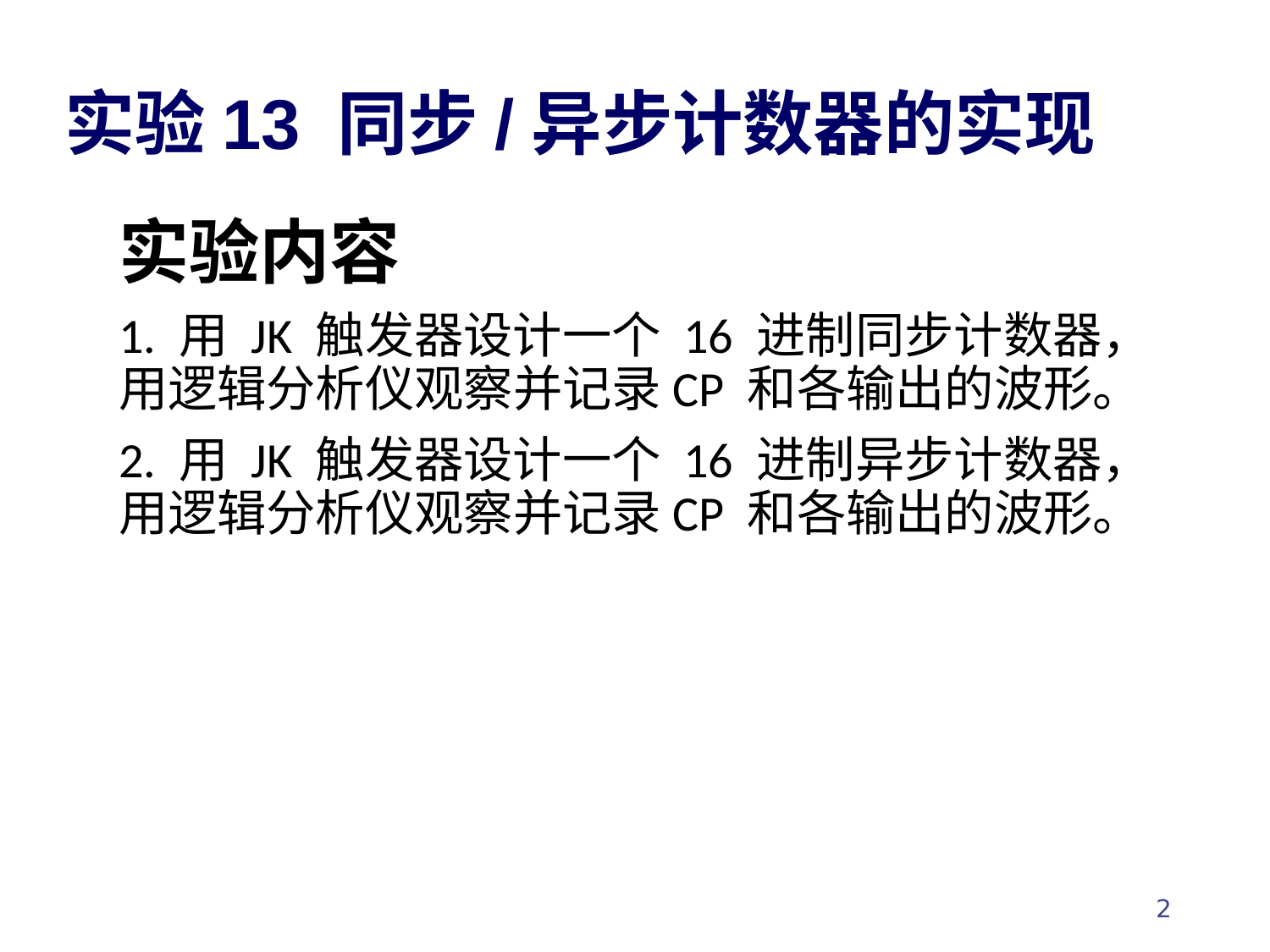

实验13 同步/异步计数器的实现
实验内容
1. 用 JK 触发器设计一个 16 进制同步计数器，用逻辑分析仪观察并记录CP 和各输出的波形。
2. 用 JK 触发器设计一个 16 进制异步计数器，用逻辑分析仪观察并记录CP 和各输出的波形。
2